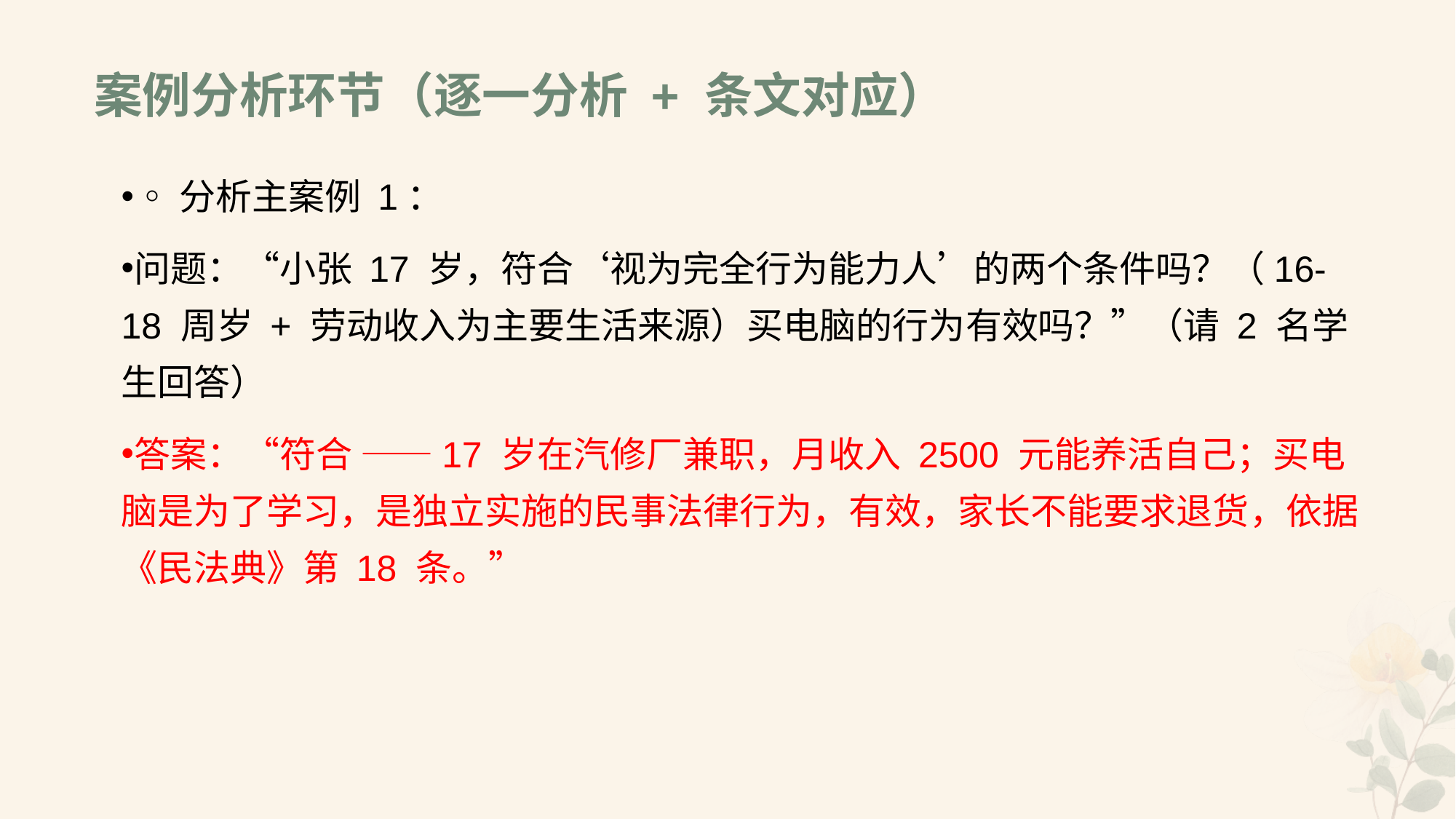

# 案例分析环节（逐一分析 + 条文对应）
◦分析主案例 1：
问题：“小张 17 岁，符合‘视为完全行为能力人’的两个条件吗？（16-18 周岁 + 劳动收入为主要生活来源）买电脑的行为有效吗？”（请 2 名学生回答）
答案：“符合 ——17 岁在汽修厂兼职，月收入 2500 元能养活自己；买电脑是为了学习，是独立实施的民事法律行为，有效，家长不能要求退货，依据《民法典》第 18 条。”